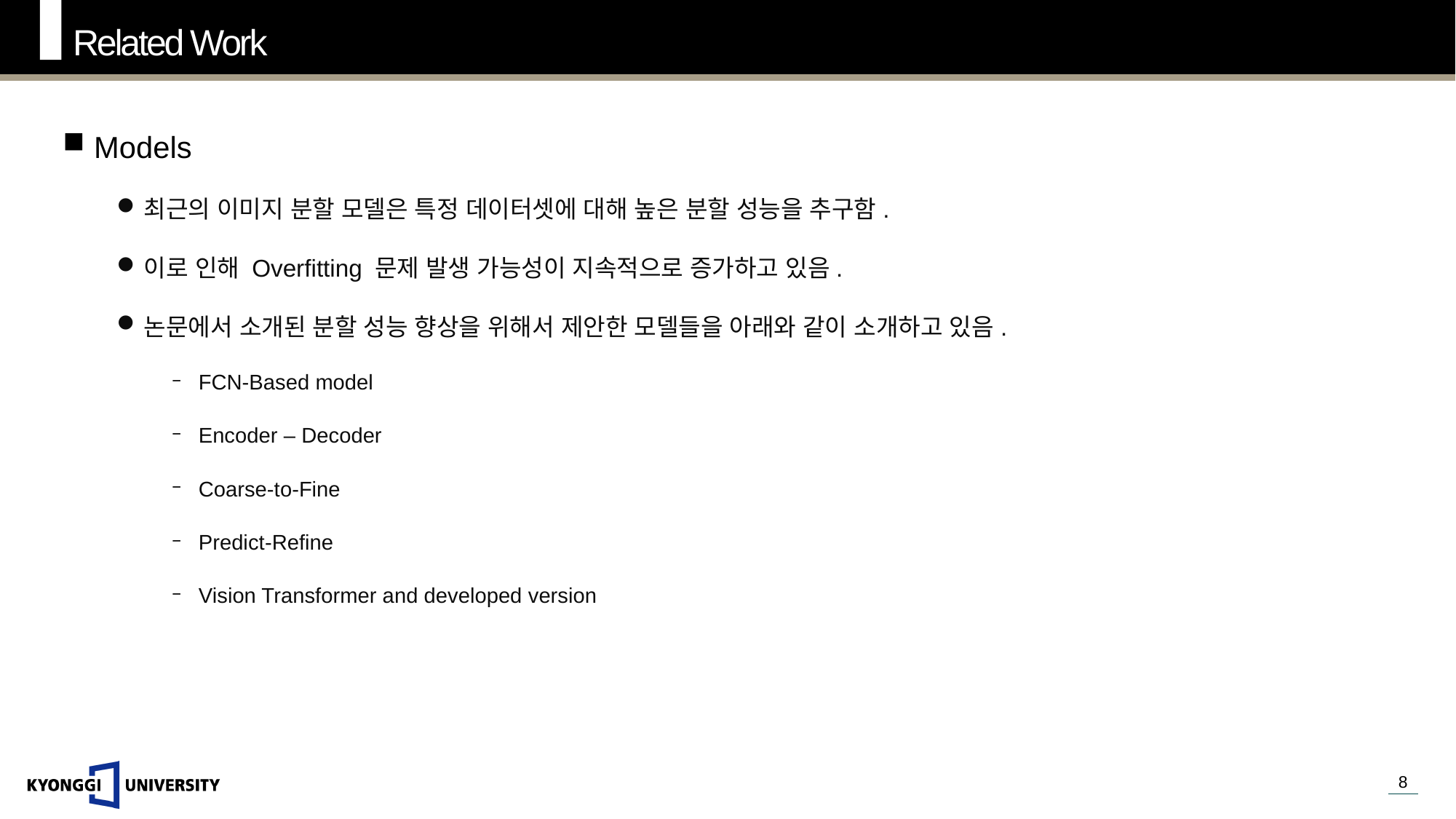

Related Work
Models
최근의 이미지 분할 모델은 특정 데이터셋에 대해 높은 분할 성능을 추구함.
이로 인해 Overfitting 문제 발생 가능성이 지속적으로 증가하고 있음.
논문에서 소개된 분할 성능 향상을 위해서 제안한 모델들을 아래와 같이 소개하고 있음.
FCN-Based model
Encoder – Decoder
Coarse-to-Fine
Predict-Refine
Vision Transformer and developed version